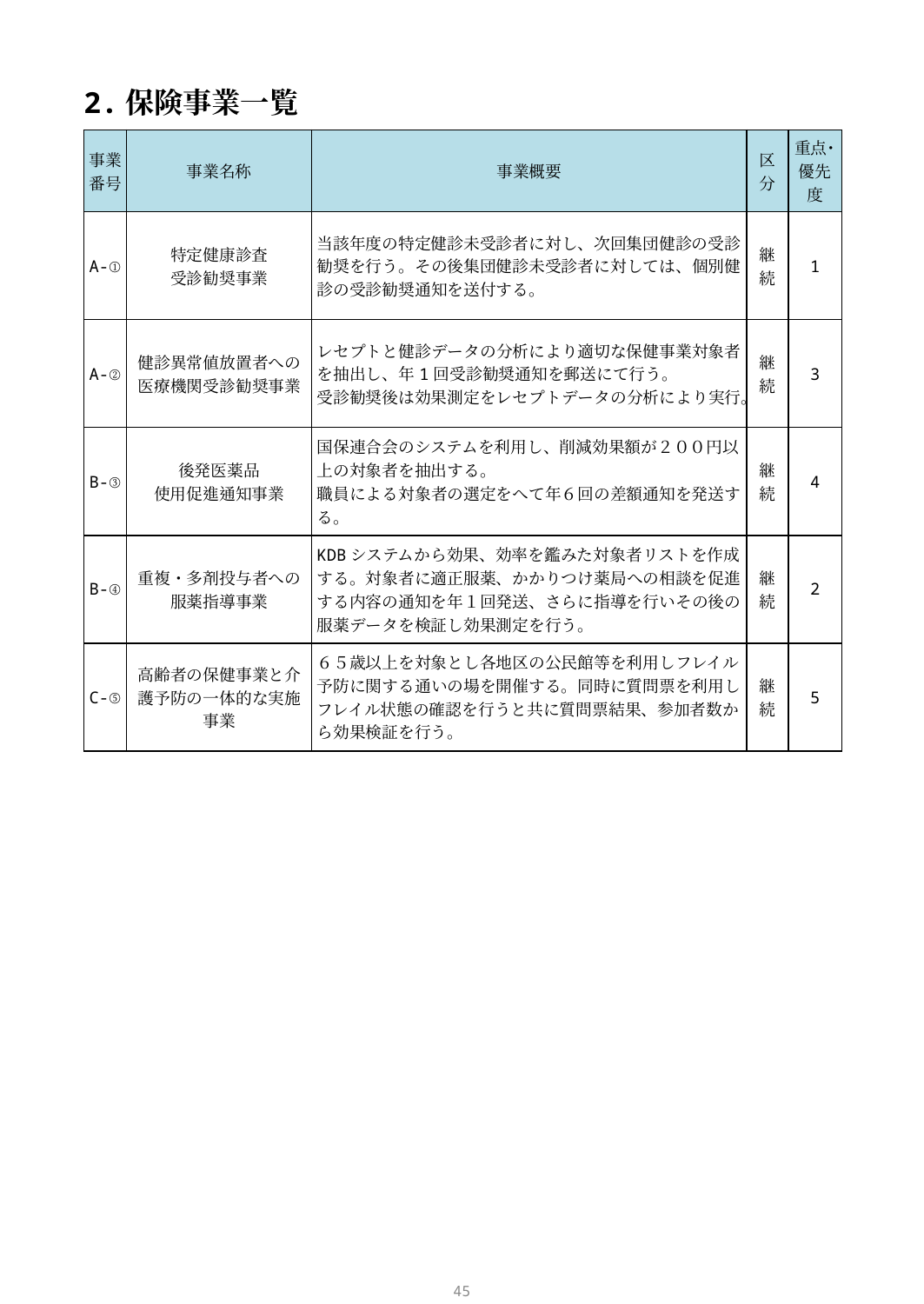

2.保険事業一覧
| 事業 番号 | 事業名称 | 事業概要 | 区分 | 重点･優先度 |
| --- | --- | --- | --- | --- |
| A-① | 特定健康診査 受診勧奨事業 | 当該年度の特定健診未受診者に対し、次回集団健診の受診勧奨を行う。その後集団健診未受診者に対しては、個別健診の受診勧奨通知を送付する。 | 継続 | 1 |
| A-② | 健診異常値放置者への 医療機関受診勧奨事業 | レセプトと健診データの分析により適切な保健事業対象者を抽出し、年1回受診勧奨通知を郵送にて行う。 受診勧奨後は効果測定をレセプトデータの分析により実行。 | 継続 | 3 |
| B-③ | 後発医薬品 使用促進通知事業 | 国保連合会のシステムを利用し、削減効果額が２００円以上の対象者を抽出する。 職員による対象者の選定をへて年６回の差額通知を発送する。 | 継続 | 4 |
| B-④ | 重複・多剤投与者への 服薬指導事業 | KDBシステムから効果、効率を鑑みた対象者リストを作成する。対象者に適正服薬、かかりつけ薬局への相談を促進する内容の通知を年１回発送、さらに指導を行いその後の服薬データを検証し効果測定を行う。 | 継続 | 2 |
| C-⑤ | 高齢者の保健事業と介護予防の一体的な実施事業 | ６５歳以上を対象とし各地区の公民館等を利用しフレイル予防に関する通いの場を開催する。同時に質問票を利用し フレイル状態の確認を行うと共に質問票結果、参加者数から効果検証を行う。 | 継続 | 5 |
45